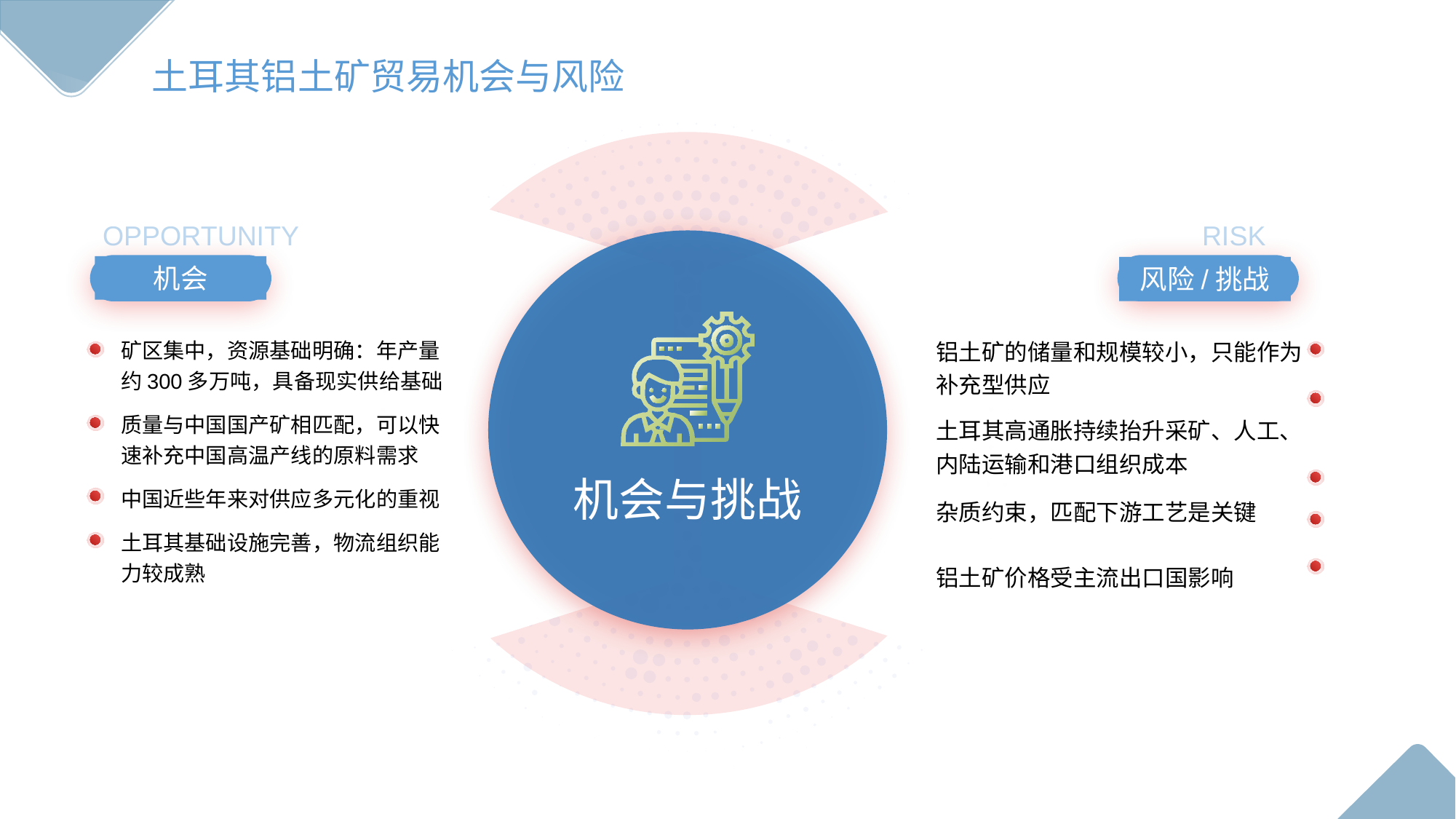

土耳其铝土矿贸易机会与风险

OPPORTUNITY
RISK

机会
风险/挑战

矿区集中，资源基础明确：年产量约300多万吨，具备现实供给基础

质量与中国国产矿相匹配，可以快速补充中国高温产线的原料需求

中国近些年来对供应多元化的重视

土耳其基础设施完善，物流组织能力较成熟
铝土矿的储量和规模较小，只能作为补充型供应

土耳其高通胀持续抬升采矿、人工、内陆运输和港口组织成本

杂质约束，匹配下游工艺是关键

铝土矿价格受主流出口国影响

机会与挑战